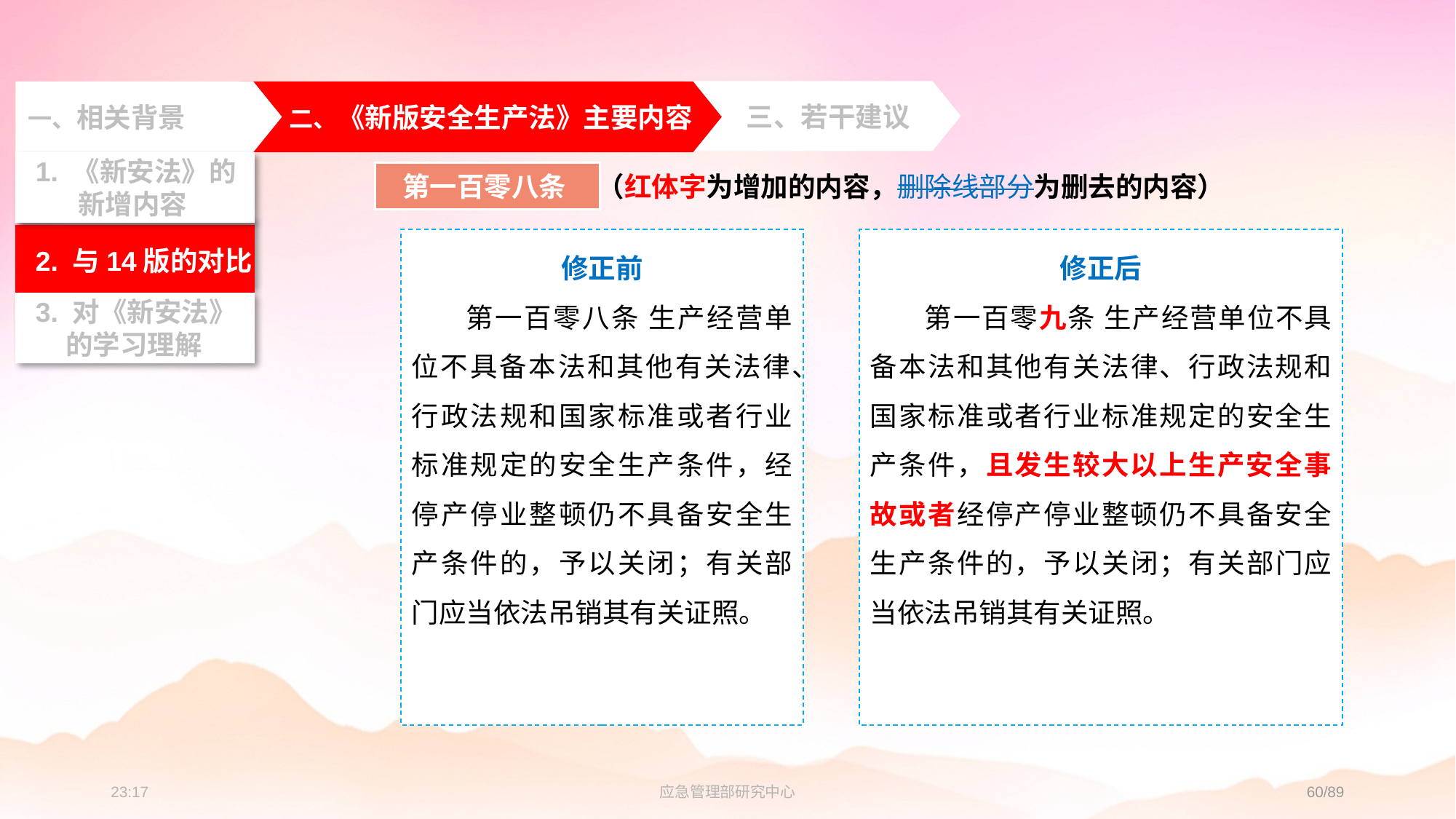

三、若干建议
一、相关背景
     二、《新版安全生产法》主要内容
 2. 与14版的对比
 3. 对《新安法》
     的学习理解
 1. 《新安法》的
       新增内容
第一百零八条
（红体字为增加的内容，删除线部分为删去的内容）
修正前
第一百零八条 生产经营单位不具备本法和其他有关法律、行政法规和国家标准或者行业标准规定的安全生产条件，经停产停业整顿仍不具备安全生产条件的，予以关闭；有关部门应当依法吊销其有关证照。
修正后
第一百零九条 生产经营单位不具备本法和其他有关法律、行政法规和国家标准或者行业标准规定的安全生产条件，且发生较大以上生产安全事故或者经停产停业整顿仍不具备安全生产条件的，予以关闭；有关部门应当依法吊销其有关证照。
23:17
应急管理部研究中心
60/89